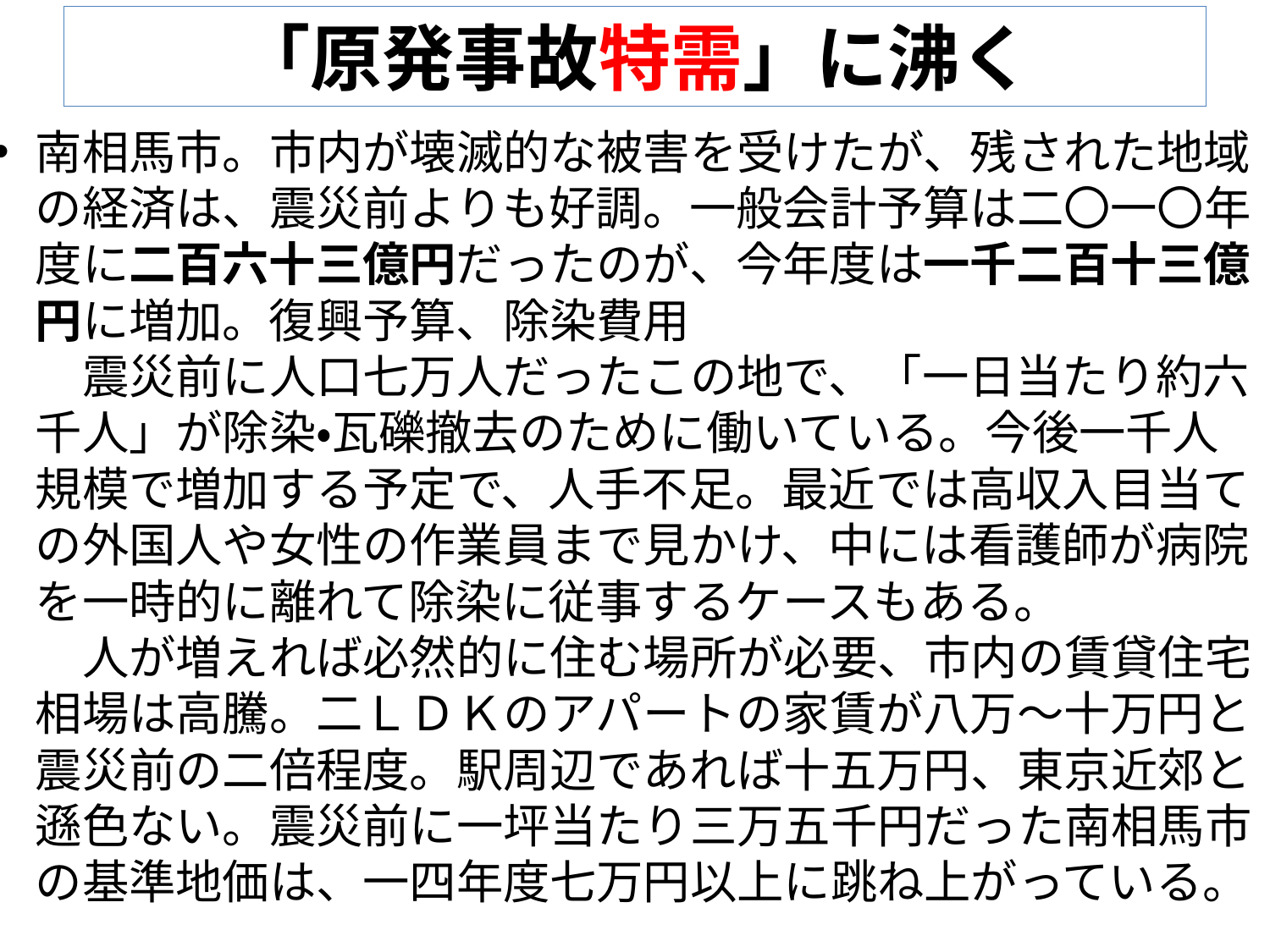

# 「原発事故特需」に沸く
南相馬市。市内が壊滅的な被害を受けたが、残された地域の経済は、震災前よりも好調。一般会計予算は二〇一〇年度に二百六十三億円だったのが、今年度は一千二百十三億円に増加。復興予算、除染費用
　震災前に人口七万人だったこの地で、「一日当たり約六千人」が除染・瓦礫撤去のために働いている。今後一千人規模で増加する予定で、人手不足。最近では高収入目当ての外国人や女性の作業員まで見かけ、中には看護師が病院を一時的に離れて除染に従事するケースもある。
　人が増えれば必然的に住む場所が必要、市内の賃貸住宅相場は高騰。二ＬＤＫのアパートの家賃が八万～十万円と震災前の二倍程度。駅周辺であれば十五万円、東京近郊と遜色ない。震災前に一坪当たり三万五千円だった南相馬市の基準地価は、一四年度七万円以上に跳ね上がっている。